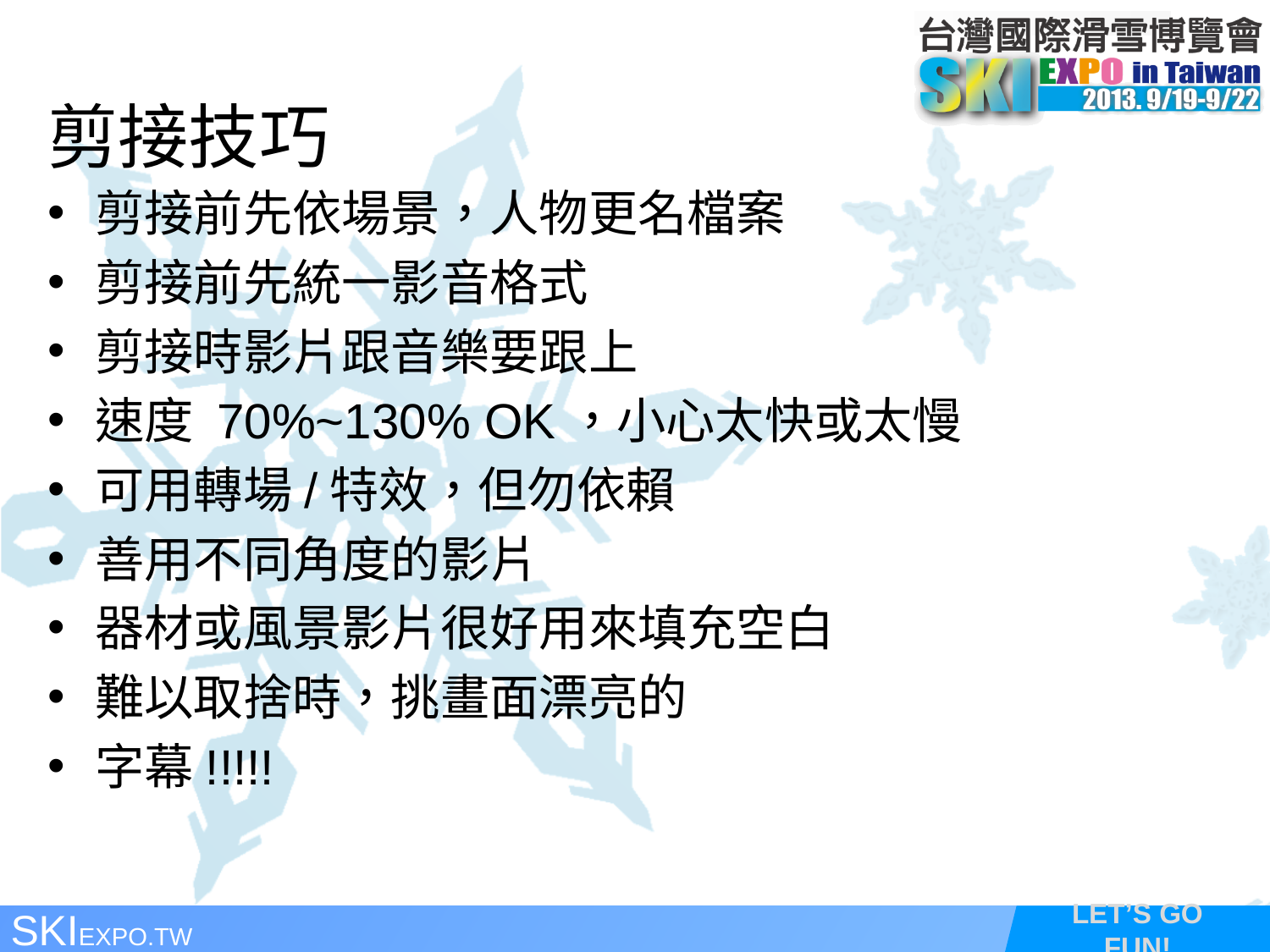

# 剪接技巧
剪接前先依場景，人物更名檔案
剪接前先統一影音格式
剪接時影片跟音樂要跟上
速度 70%~130% OK，小心太快或太慢
可用轉場/特效，但勿依賴
善用不同角度的影片
器材或風景影片很好用來填充空白
難以取捨時，挑畫面漂亮的
字幕!!!!!